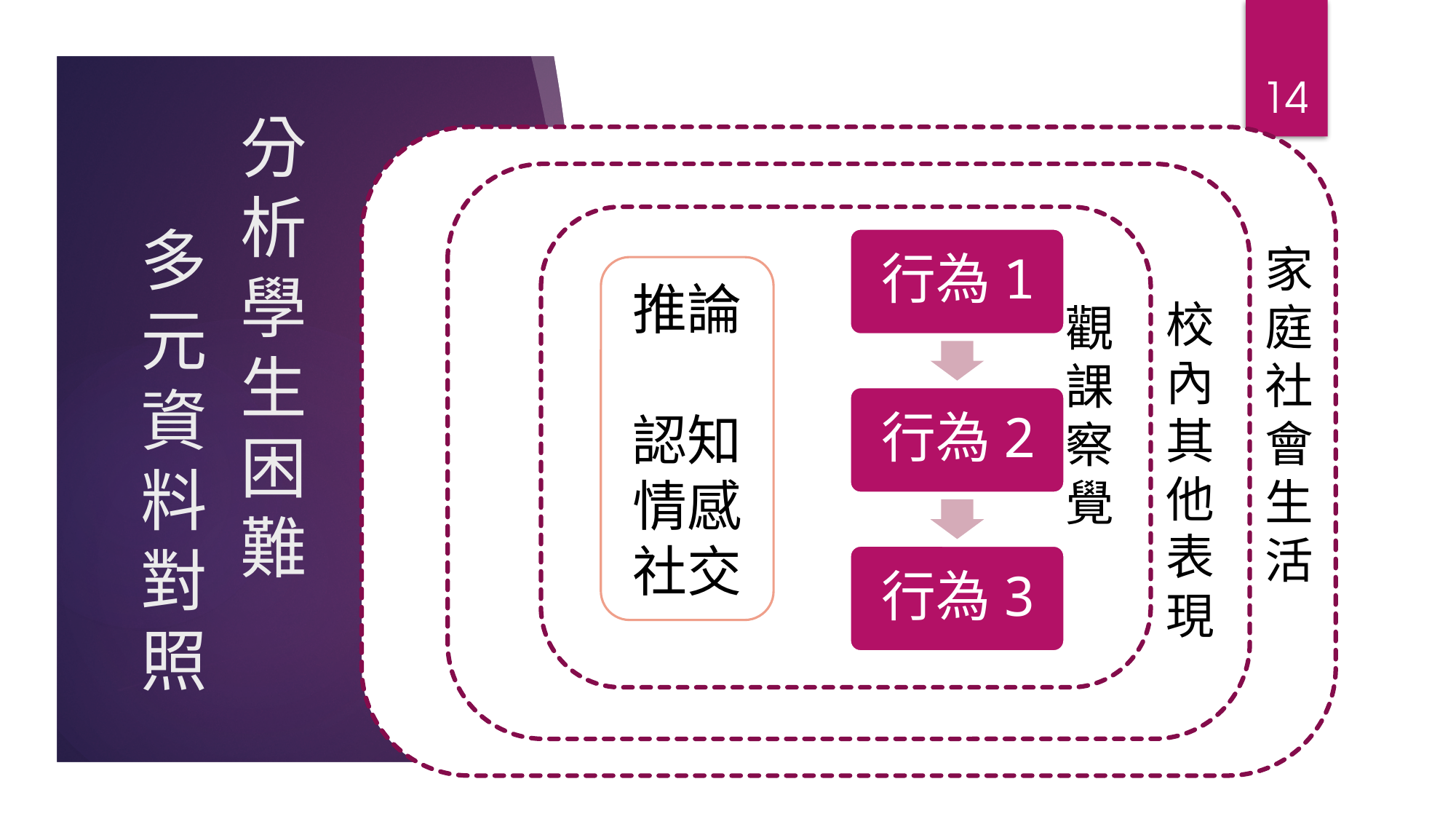

14
# 分析學生 困難

行為1

行為2

行為3
家庭社會生活
校內其他表現
觀課察覺
推論

認知
情感
社交

多元資料對照